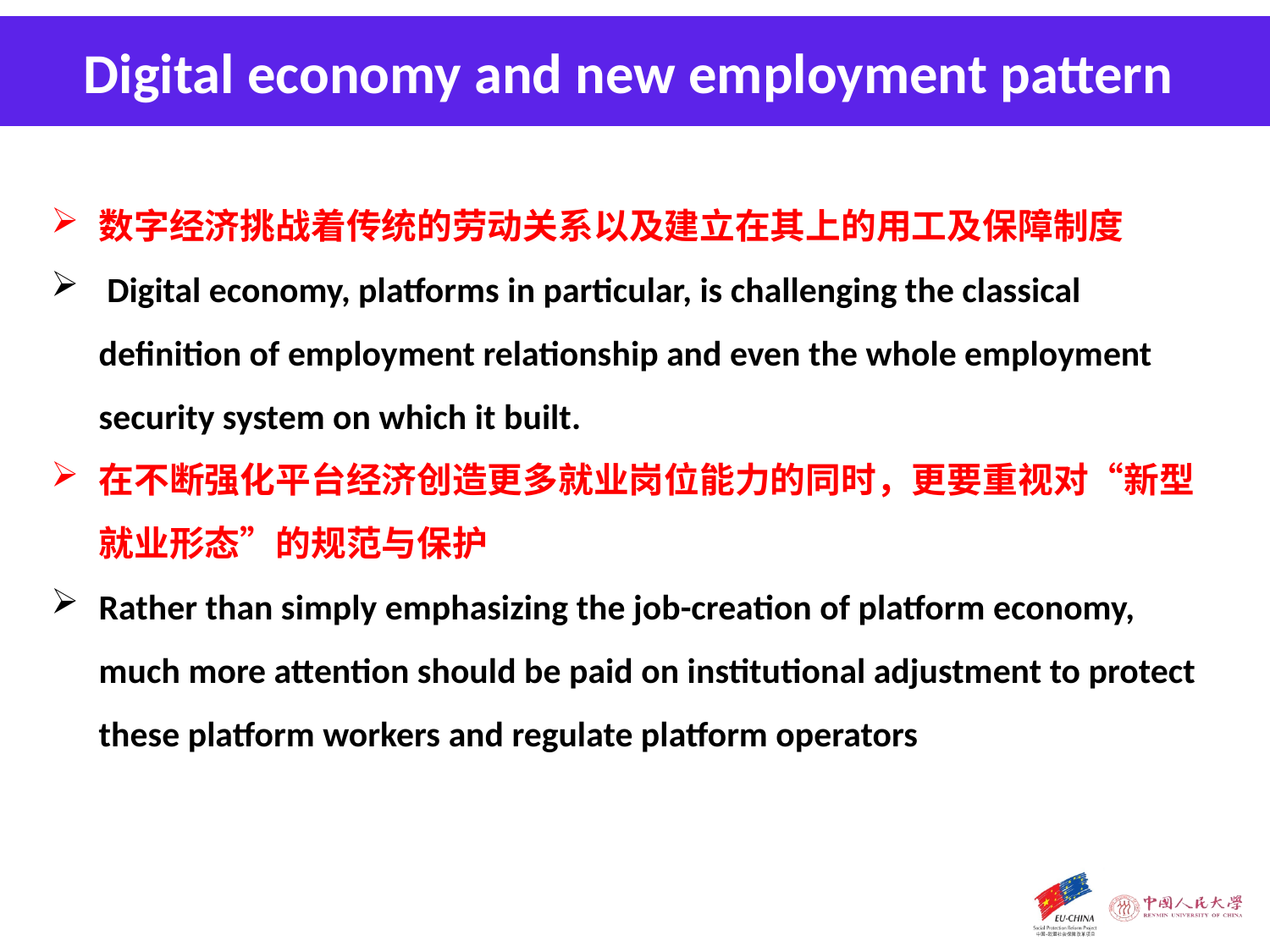

Digital economy and new employment pattern
数字经济挑战着传统的劳动关系以及建立在其上的用工及保障制度
 Digital economy, platforms in particular, is challenging the classical definition of employment relationship and even the whole employment security system on which it built.
在不断强化平台经济创造更多就业岗位能力的同时，更要重视对“新型就业形态”的规范与保护
Rather than simply emphasizing the job-creation of platform economy,  much more attention should be paid on institutional adjustment to protect these platform workers and regulate platform operators